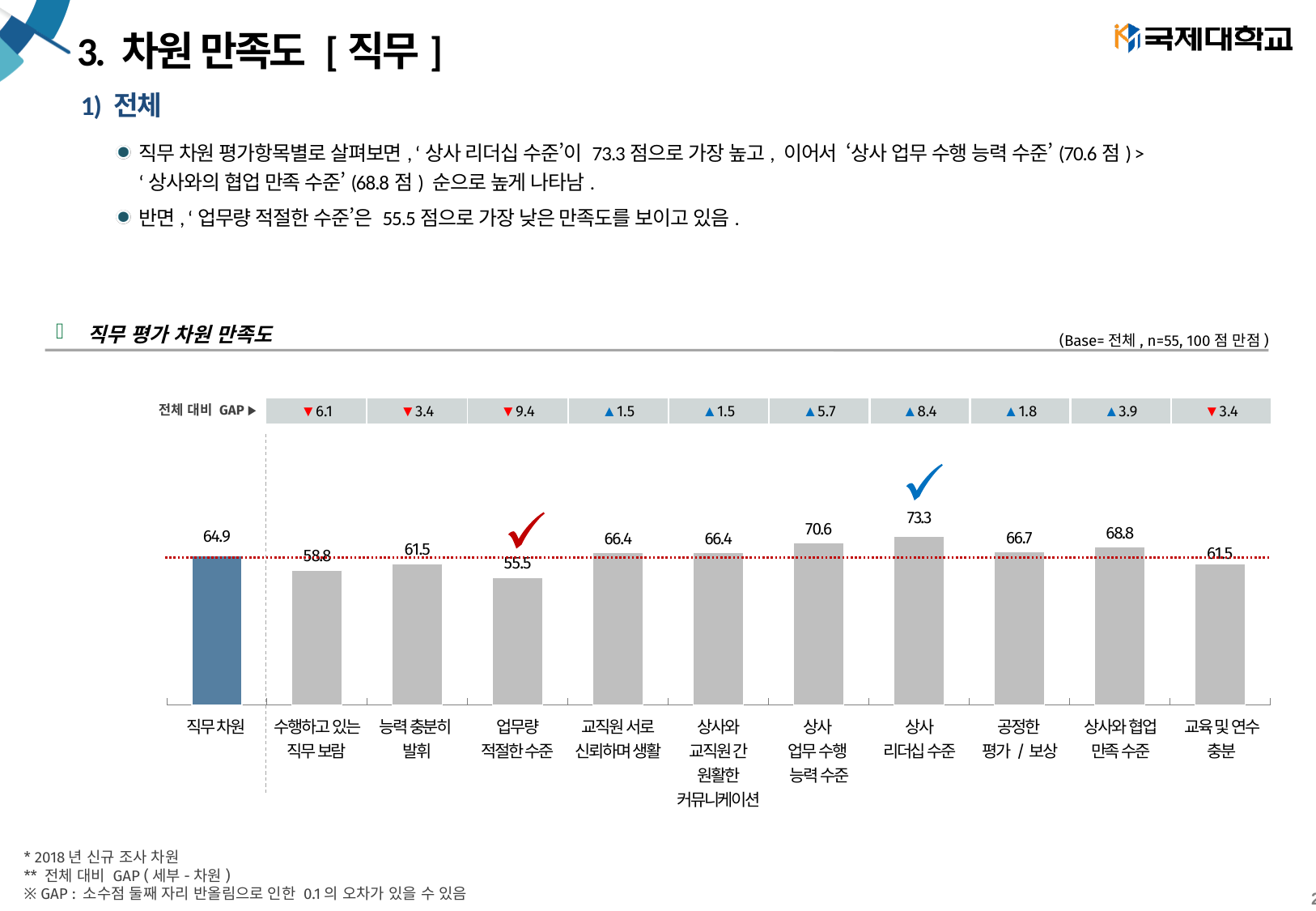

# 3. 차원 만족도 [직무]
1) 전체
직무 차원 평가항목별로 살펴보면, ‘상사 리더십 수준’이 73.3점으로 가장 높고, 이어서  ‘상사 업무 수행 능력 수준’(70.6점) >
‘상사와의 협업 만족 수준’(68.8점) 순으로 높게 나타남.
반면, ‘업무량 적절한 수준’은 55.5점으로 가장 낮은 만족도를 보이고 있음.

[unsupported chart]

직무 평가 차원 만족도
(Base=전체, n=55, 100점 만점)
|  | ▼6.1 | ▼3.4 | ▼9.4 | ▲1.5 | ▲1.5 | ▲5.7 | ▲8.4 | ▲1.8 | ▲3.9 | ▼3.4 |
| --- | --- | --- | --- | --- | --- | --- | --- | --- | --- | --- |
전체 대비 GAP ▶

| 직무 차원 | 수행하고 있는 직무 보람 | 능력 충분히 발휘 | 업무량 적절한 수준 | 교직원 서로 신뢰하며 생활 | 상사와 교직원 간 원활한 커뮤니케이션 | 상사 업무 수행 능력 수준 | 상사 리더십 수준 | 공정한 평가/보상 | 상사와 협업 만족 수준 | 교육 및 연수 충분 |
| --- | --- | --- | --- | --- | --- | --- | --- | --- | --- | --- |
* 2018년 신규 조사 차원
** 전체 대비 GAP (세부-차원)
※ GAP : 소수점 둘째 자리 반올림으로 인한 0.1의 오차가 있을 수 있음